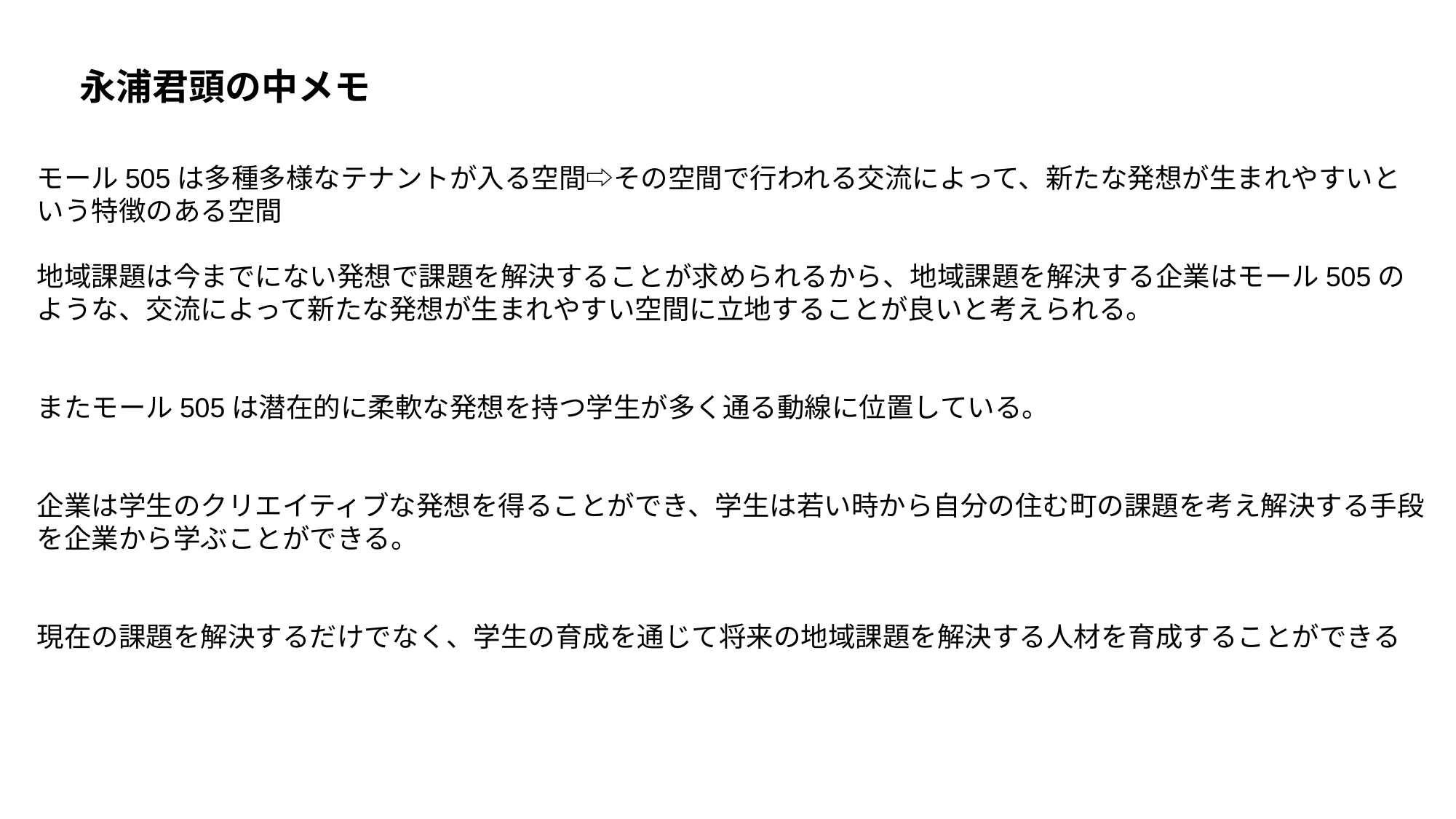

永浦君頭の中メモ
モール505は多種多様なテナントが入る空間⇨その空間で行われる交流によって、新たな発想が生まれやすいという特徴のある空間

地域課題は今までにない発想で課題を解決することが求められるから、地域課題を解決する企業はモール505のような、交流によって新たな発想が生まれやすい空間に立地することが良いと考えられる。

またモール505は潜在的に柔軟な発想を持つ学生が多く通る動線に位置している。

企業は学生のクリエイティブな発想を得ることができ、学生は若い時から自分の住む町の課題を考え解決する手段を企業から学ぶことができる。

現在の課題を解決するだけでなく、学生の育成を通じて将来の地域課題を解決する人材を育成することができる